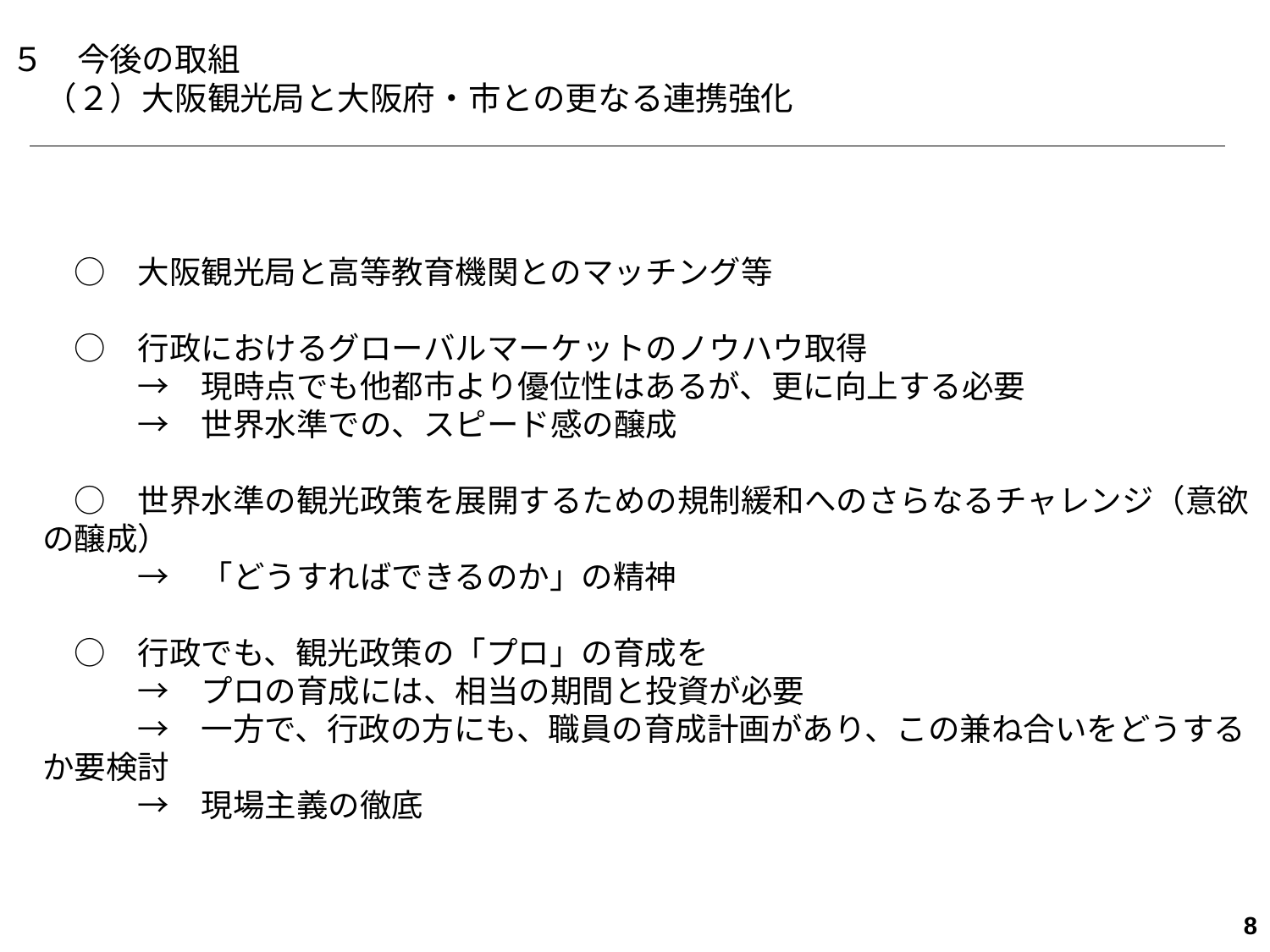

５　今後の取組
　（２）大阪観光局と大阪府・市との更なる連携強化
　○　大阪観光局と高等教育機関とのマッチング等

　○　行政におけるグローバルマーケットのノウハウ取得
　　　→　現時点でも他都市より優位性はあるが、更に向上する必要
　　　→　世界水準での、スピード感の醸成

　○　世界水準の観光政策を展開するための規制緩和へのさらなるチャレンジ（意欲の醸成）
　　　→　「どうすればできるのか」の精神

　○　行政でも、観光政策の「プロ」の育成を
　　　→　プロの育成には、相当の期間と投資が必要
　　　→　一方で、行政の方にも、職員の育成計画があり、この兼ね合いをどうするか要検討
　　　→　現場主義の徹底
8